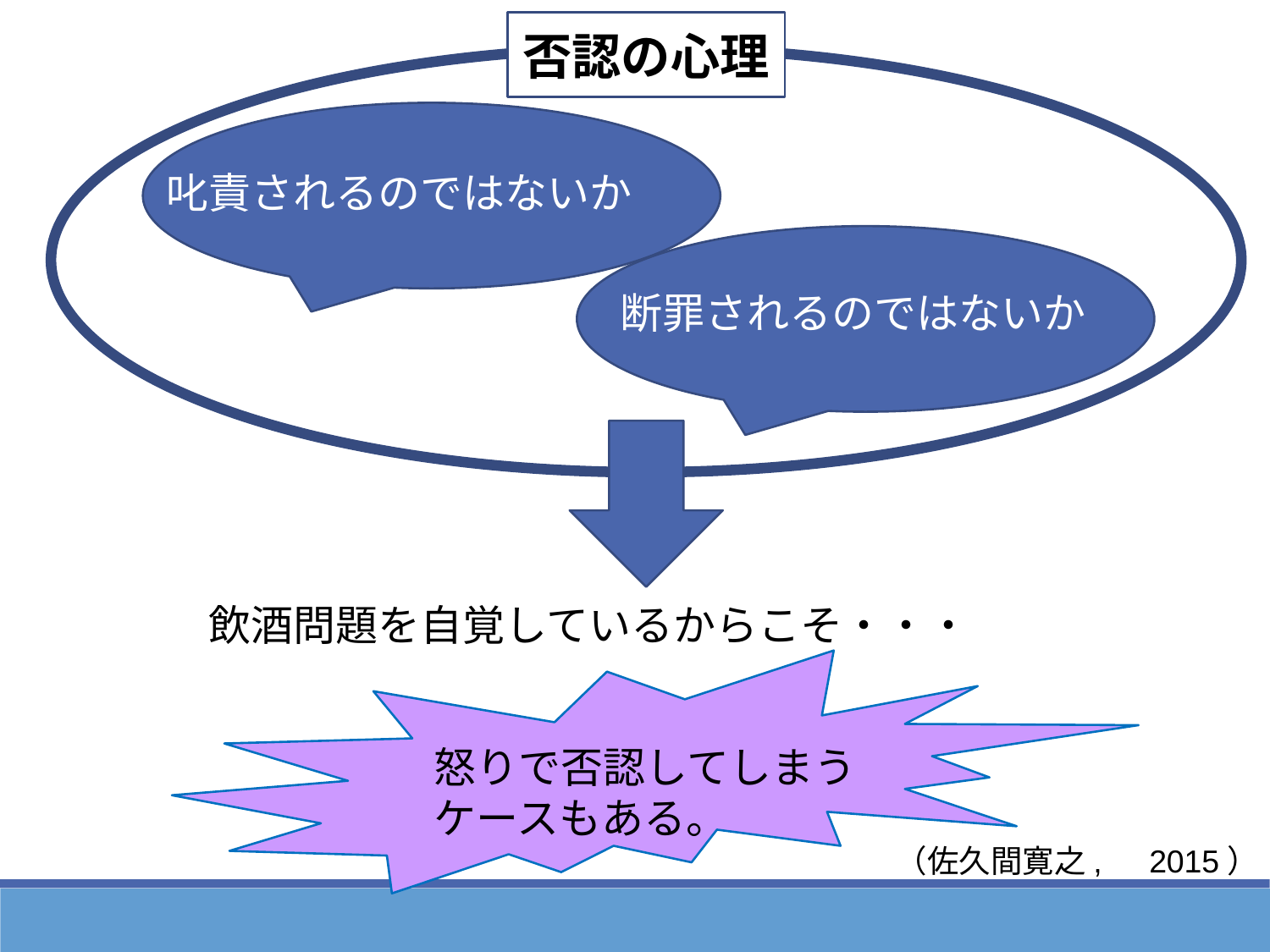

否認の心理

叱責されるのではないか

断罪されるのではないか

飲酒問題を自覚しているからこそ・・・

怒りで否認してしまうケースもある。
（佐久間寛之,　2015）